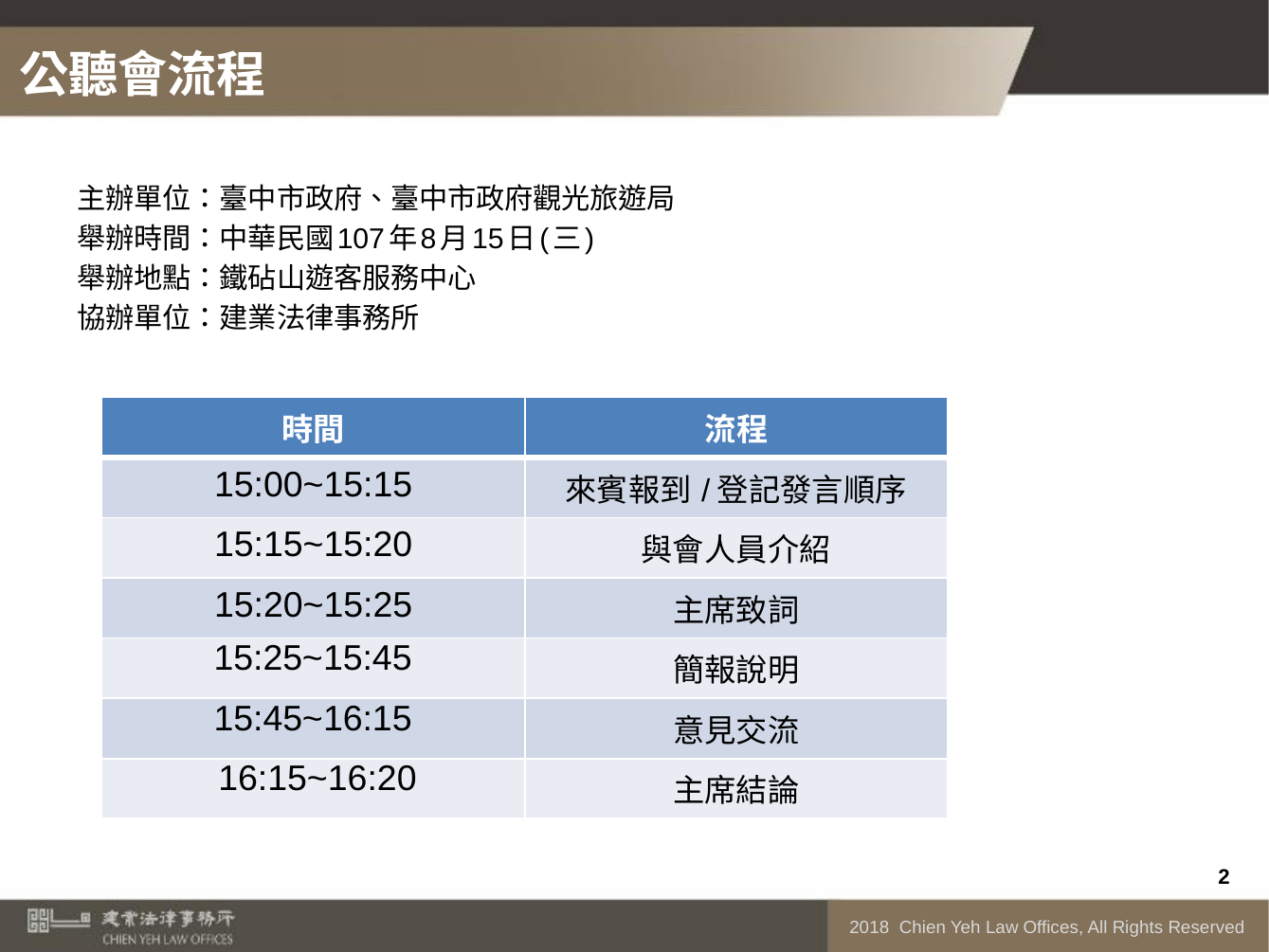

# 公聽會流程
主辦單位：臺中市政府、臺中市政府觀光旅遊局
舉辦時間：中華民國107年8月15日(三)
舉辦地點：鐵砧山遊客服務中心
協辦單位：建業法律事務所
| 時間 | 流程 |
| --- | --- |
| 15:00~15:15 | 來賓報到/登記發言順序 |
| 15:15~15:20 | 與會人員介紹 |
| 15:20~15:25 | 主席致詞 |
| 15:25~15:45 | 簡報說明 |
| 15:45~16:15 | 意見交流 |
| 16:15~16:20 | 主席結論 |
2